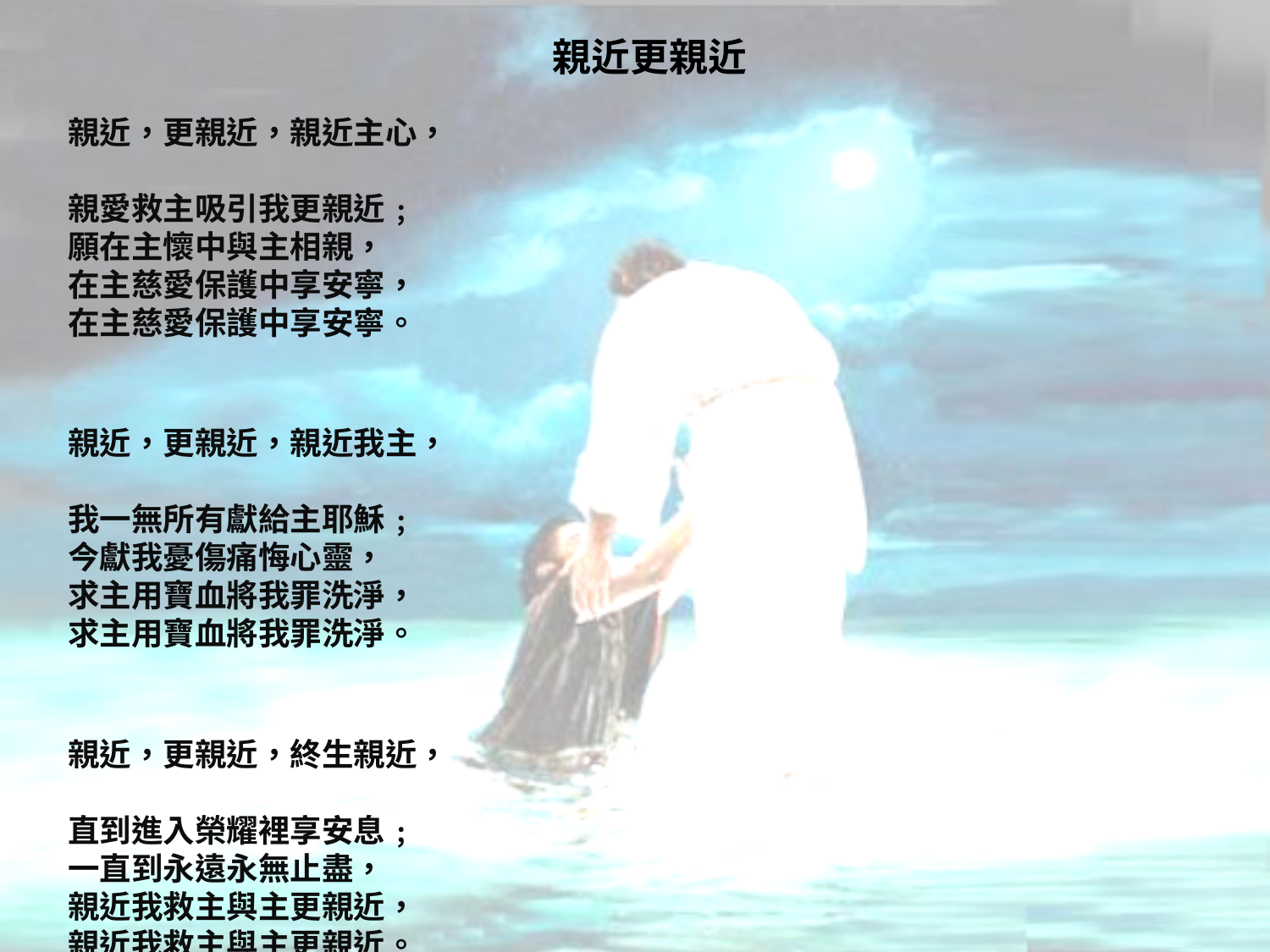

# 親近更親近
親近，更親近，親近主心，
親愛救主吸引我更親近﹔
願在主懷中與主相親，
在主慈愛保護中享安寧，
在主慈愛保護中享安寧。
親近，更親近，親近我主，
我一無所有獻給主耶穌﹔
今獻我憂傷痛悔心靈，
求主用寶血將我罪洗淨，
求主用寶血將我罪洗淨。
親近，更親近，終生親近，
直到進入榮耀裡享安息﹔
一直到永遠永無止盡，
親近我救主與主更親近，
親近我救主與主更親近。